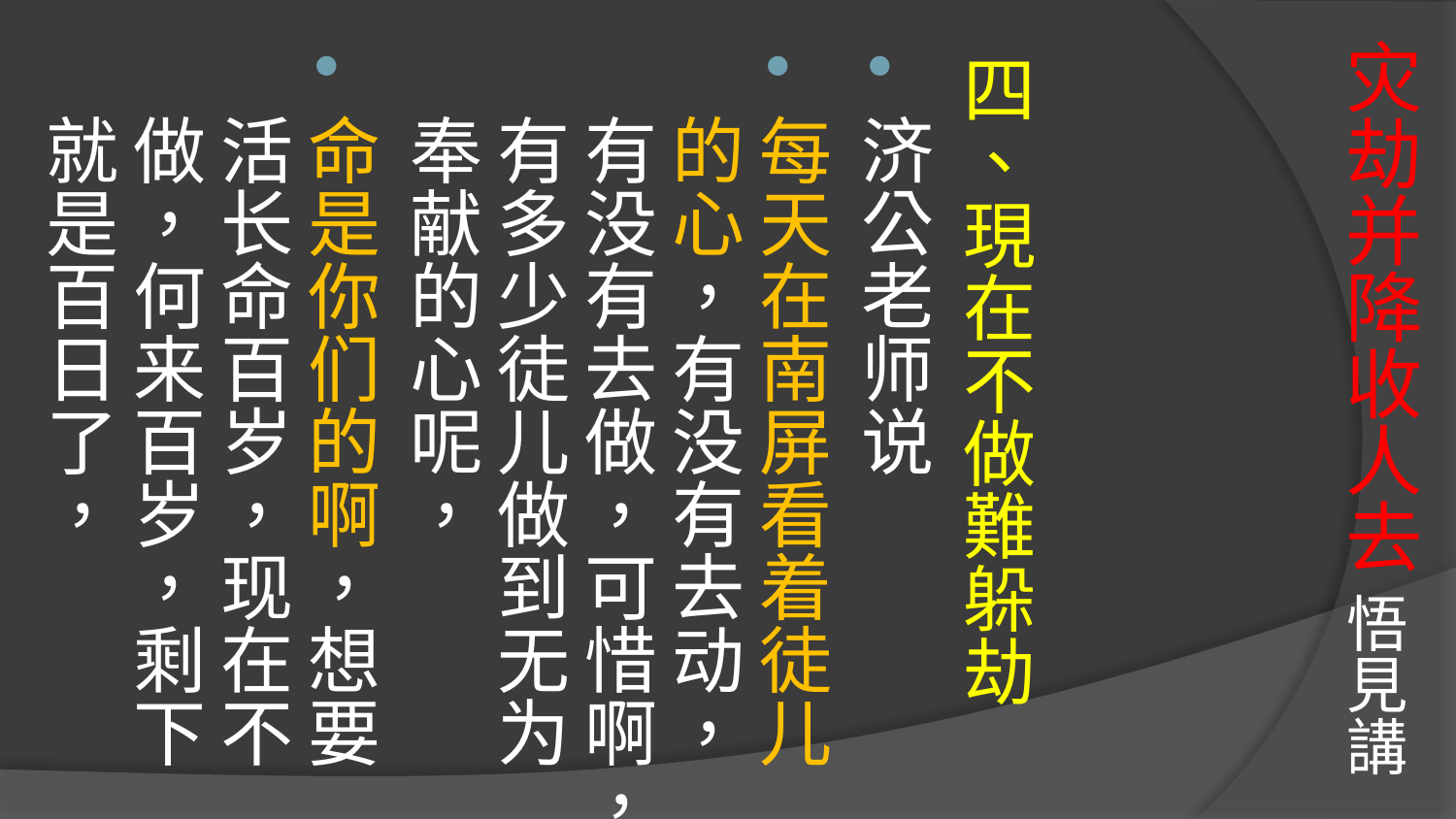

# 灾劫并降收人去 悟見講
四、現在不做難躲劫
济公老师说
每天在南屏看着徒儿的心，有没有去动，有没有去做，可惜啊，有多少徒儿做到无为奉献的心呢，
命是你们的啊，想要活长命百岁，现在不做，何来百岁，剩下就是百日了，